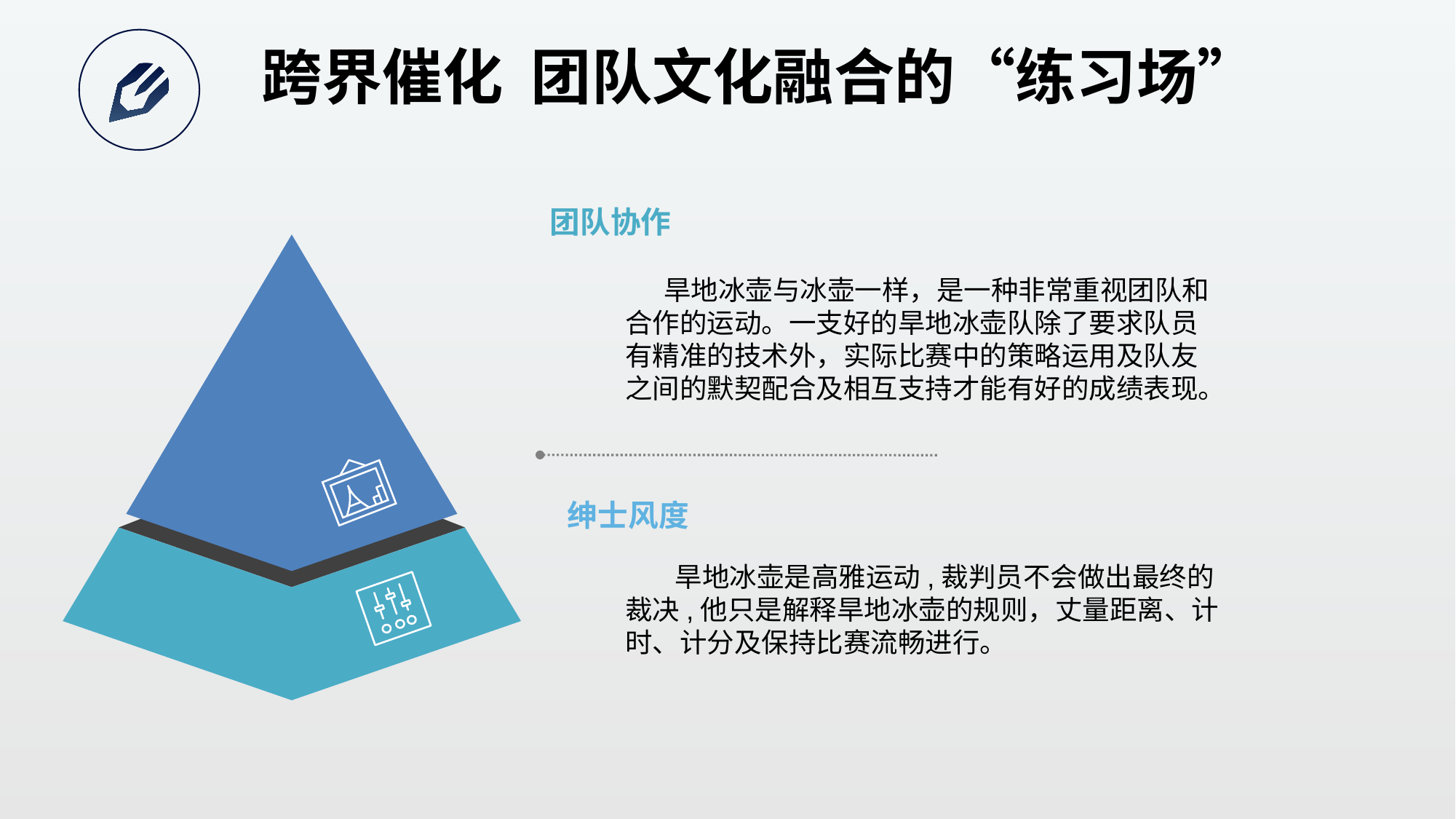

跨界催化  团队文化融合的“练习场”

团队协作

      旱地冰壶与冰壶一样，是一种非常重视团队和合作的运动。一支好的旱地冰壶队除了要求队员有精准的技术外，实际比赛中的策略运用及队友之间的默契配合及相互支持才能有好的成绩表现。
绅士风度
       旱地冰壶是高雅运动,裁判员不会做出最终的裁决,他只是解释旱地冰壶的规则，丈量距离、计时、计分及保持比赛流畅进行。